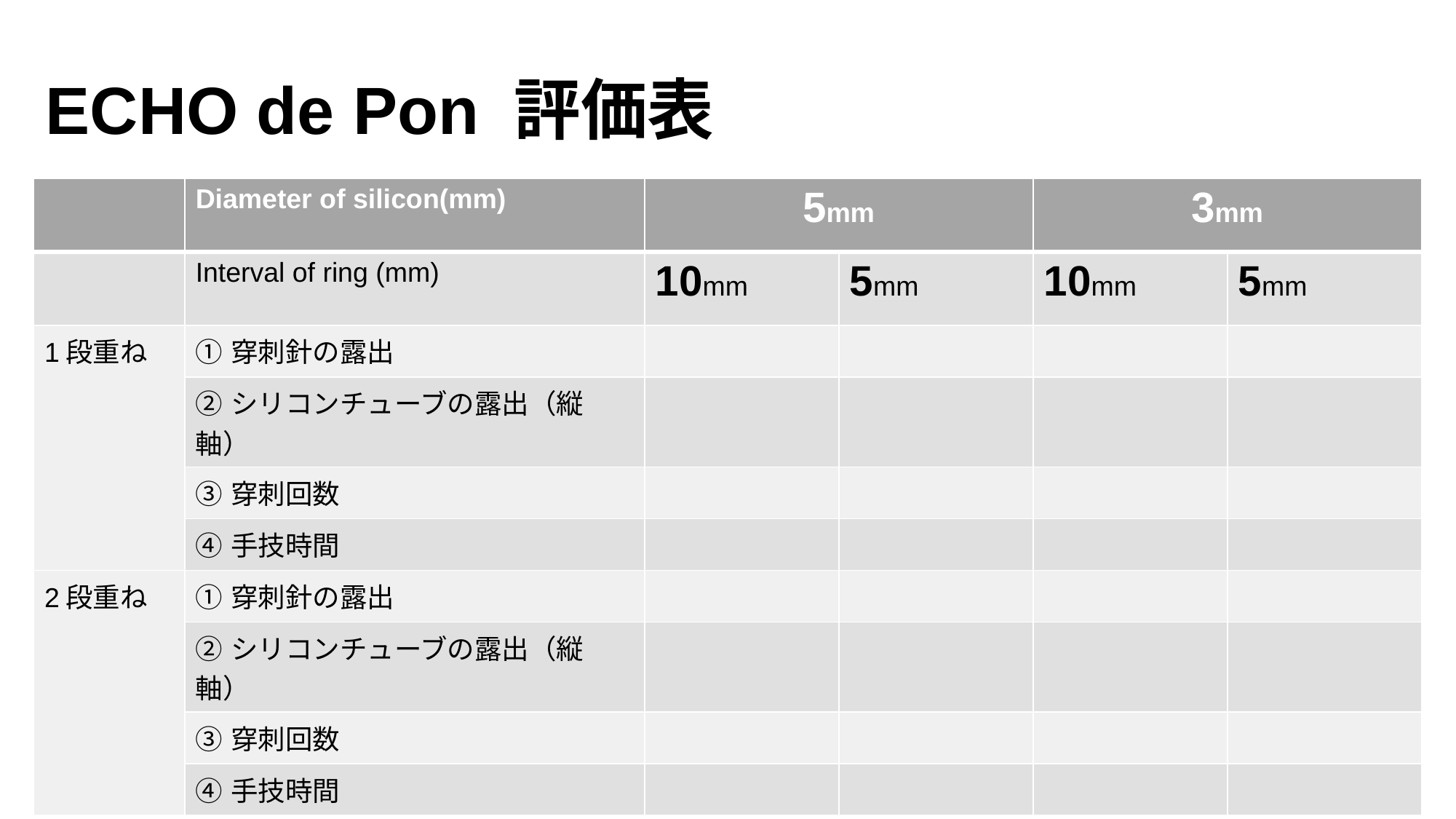

ECHO de Pon 評価表
|  | Diameter of silicon(mm) | 5mm |  | 3mm |  |
| --- | --- | --- | --- | --- | --- |
|  | Interval of ring (mm) | 10mm | 5mm | 10mm | 5mm |
| 1段重ね | ①穿刺針の露出 |  |  |  |  |
|  | ②シリコンチューブの露出（縦軸） |  |  |  |  |
|  | ③穿刺回数 |  |  |  |  |
|  | ④手技時間 |  |  |  |  |
| 2段重ね | ①穿刺針の露出 |  |  |  |  |
|  | ②シリコンチューブの露出（縦軸） |  |  |  |  |
|  | ③穿刺回数 |  |  |  |  |
|  | ④手技時間 |  |  |  |  |